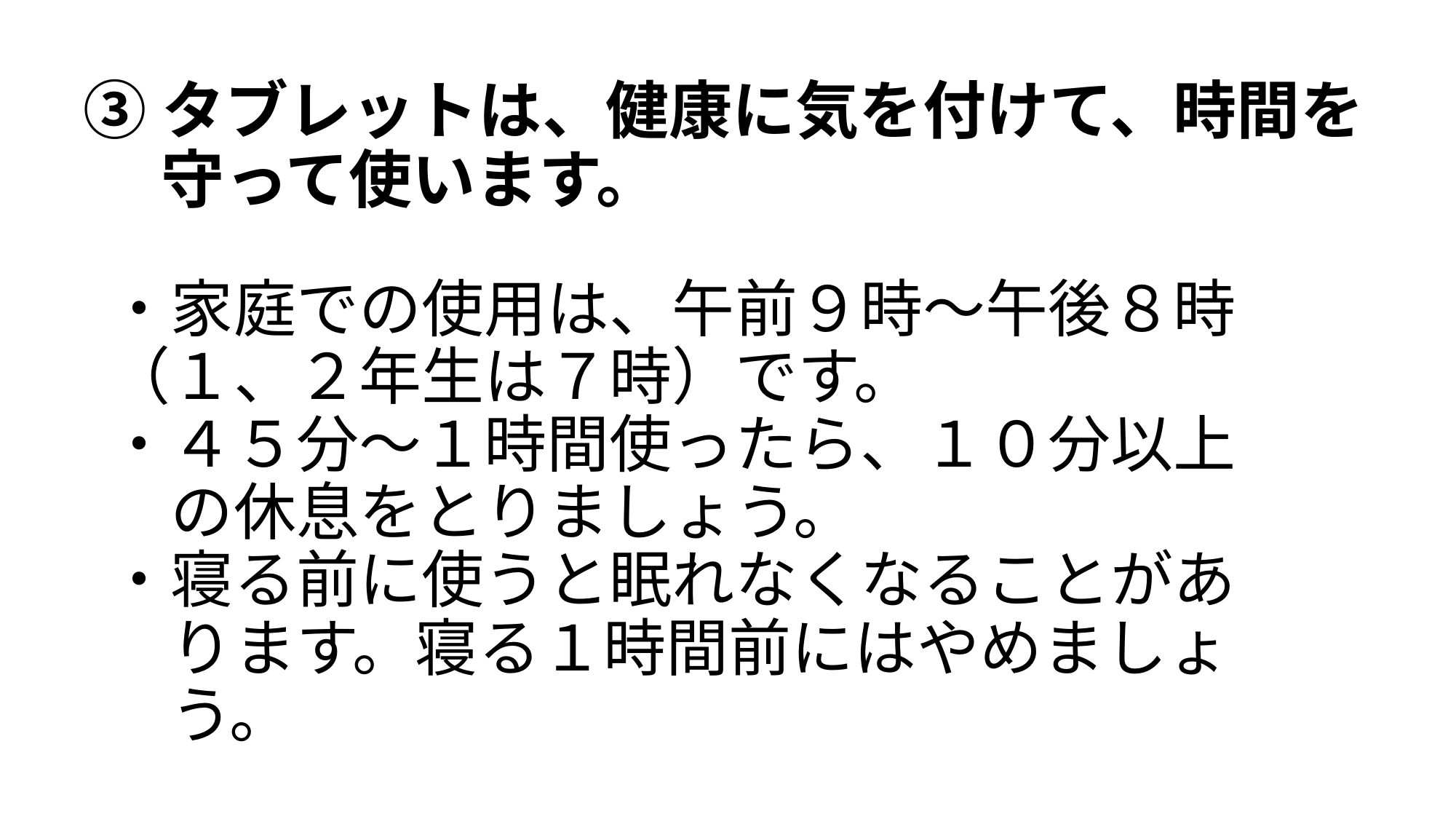

③タブレットは、健康に気を付けて、時間を
　 守って使います。

・家庭での使用は、午前９時～午後８時（１、２年生は７時）です。
・４５分～１時間使ったら、１０分以上
　の休息をとりましょう。
・寝る前に使うと眠れなくなることがあ
　ります。寝る１時間前にはやめましょ
　う。